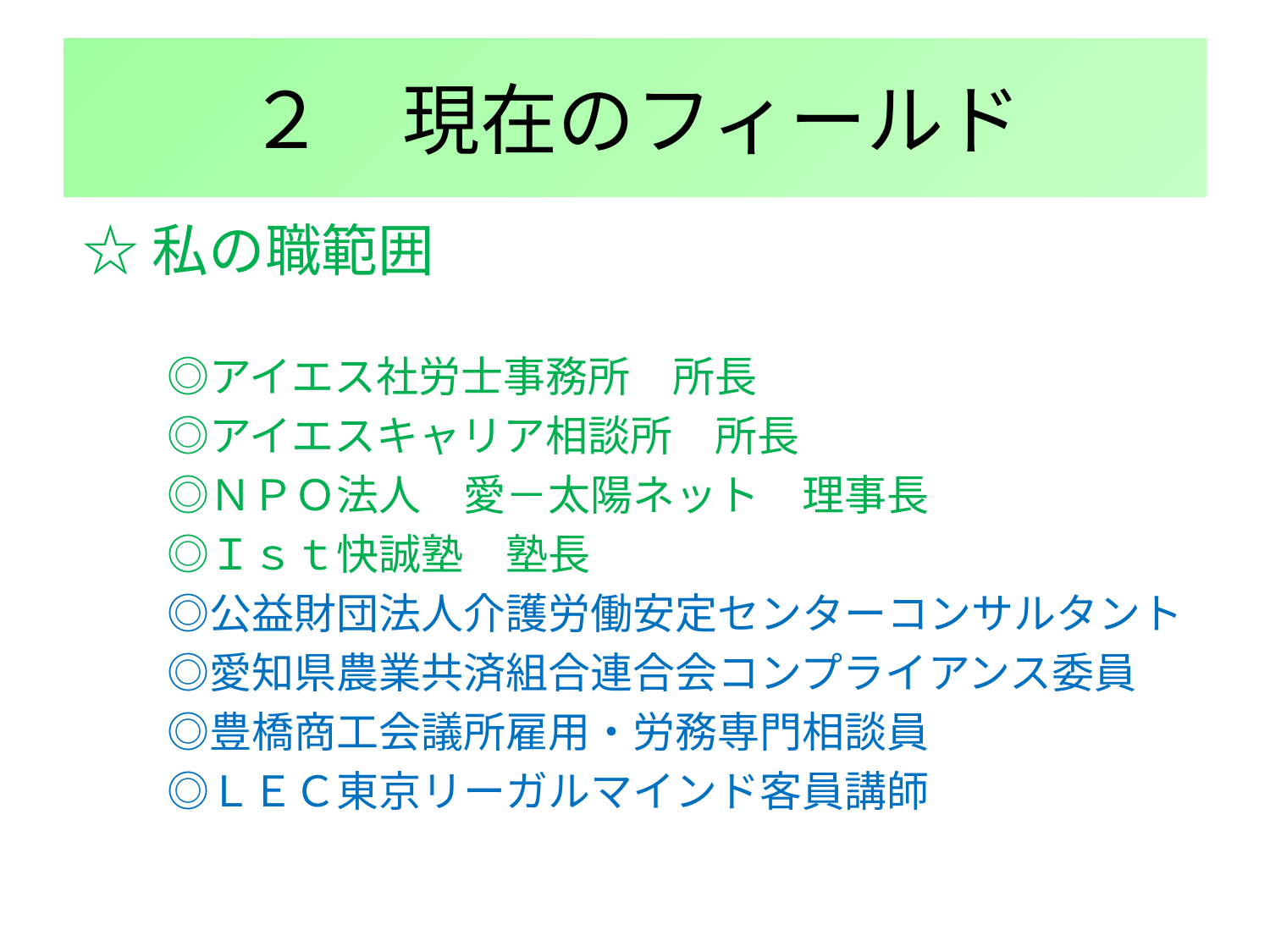

# ２　現在のフィールド
☆私の職範囲

　　◎アイエス社労士事務所　所長
　　◎アイエスキャリア相談所　所長
　　◎ＮＰＯ法人　愛－太陽ネット　理事長
　　◎Ｉｓｔ快誠塾　塾長
　　◎公益財団法人介護労働安定センターコンサルタント
　　◎愛知県農業共済組合連合会コンプライアンス委員
　　◎豊橋商工会議所雇用・労務専門相談員
　　◎ＬＥＣ東京リーガルマインド客員講師